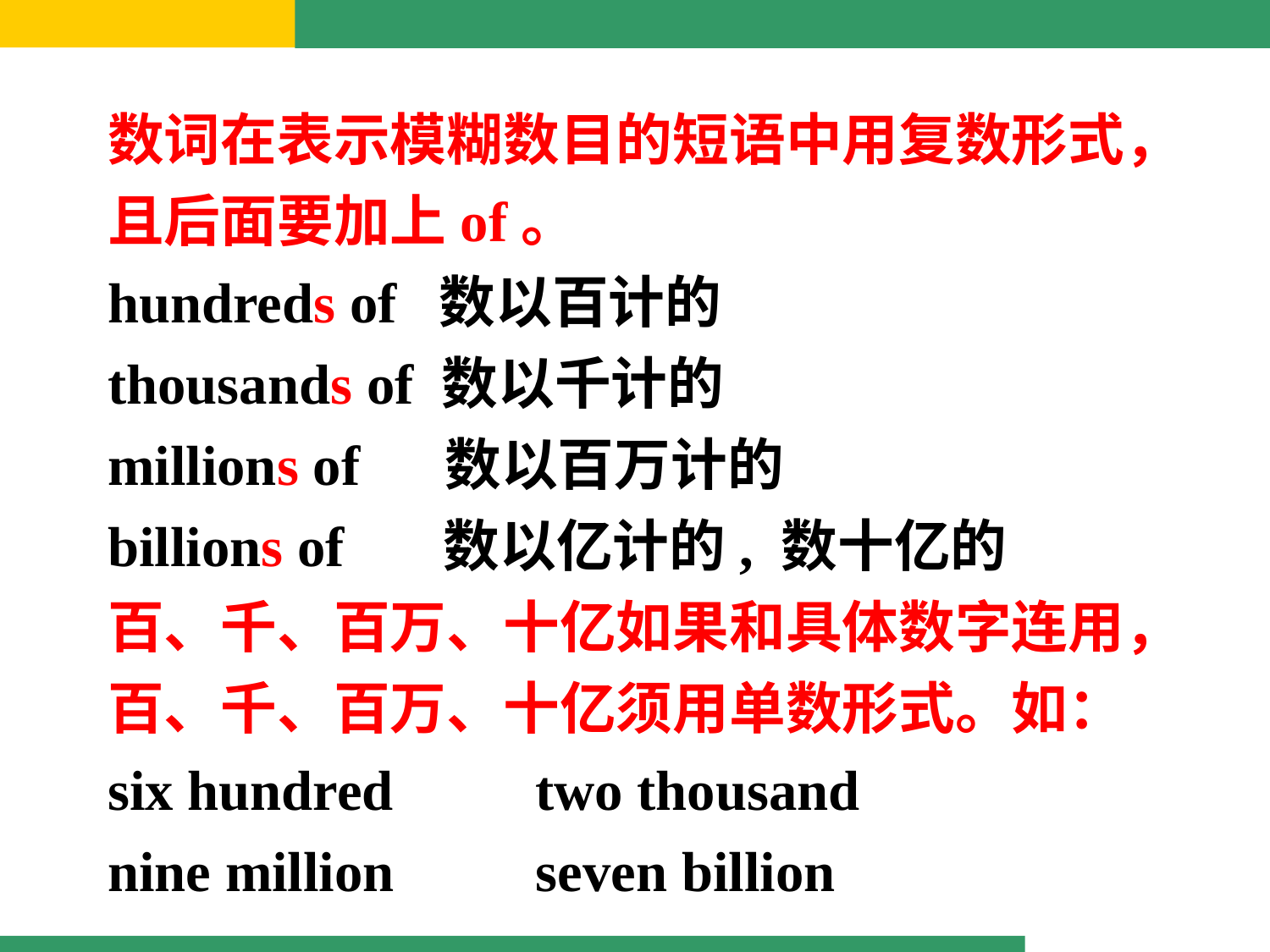

数词在表示模糊数目的短语中用复数形式，且后面要加上of。
hundreds of  数以百计的
thousands of 数以千计的
millions of     数以百万计的
billions of      数以亿计的, 数十亿的
百、千、百万、十亿如果和具体数字连用，百、千、百万、十亿须用单数形式。如：
six hundred          two thousand
nine million          seven billion